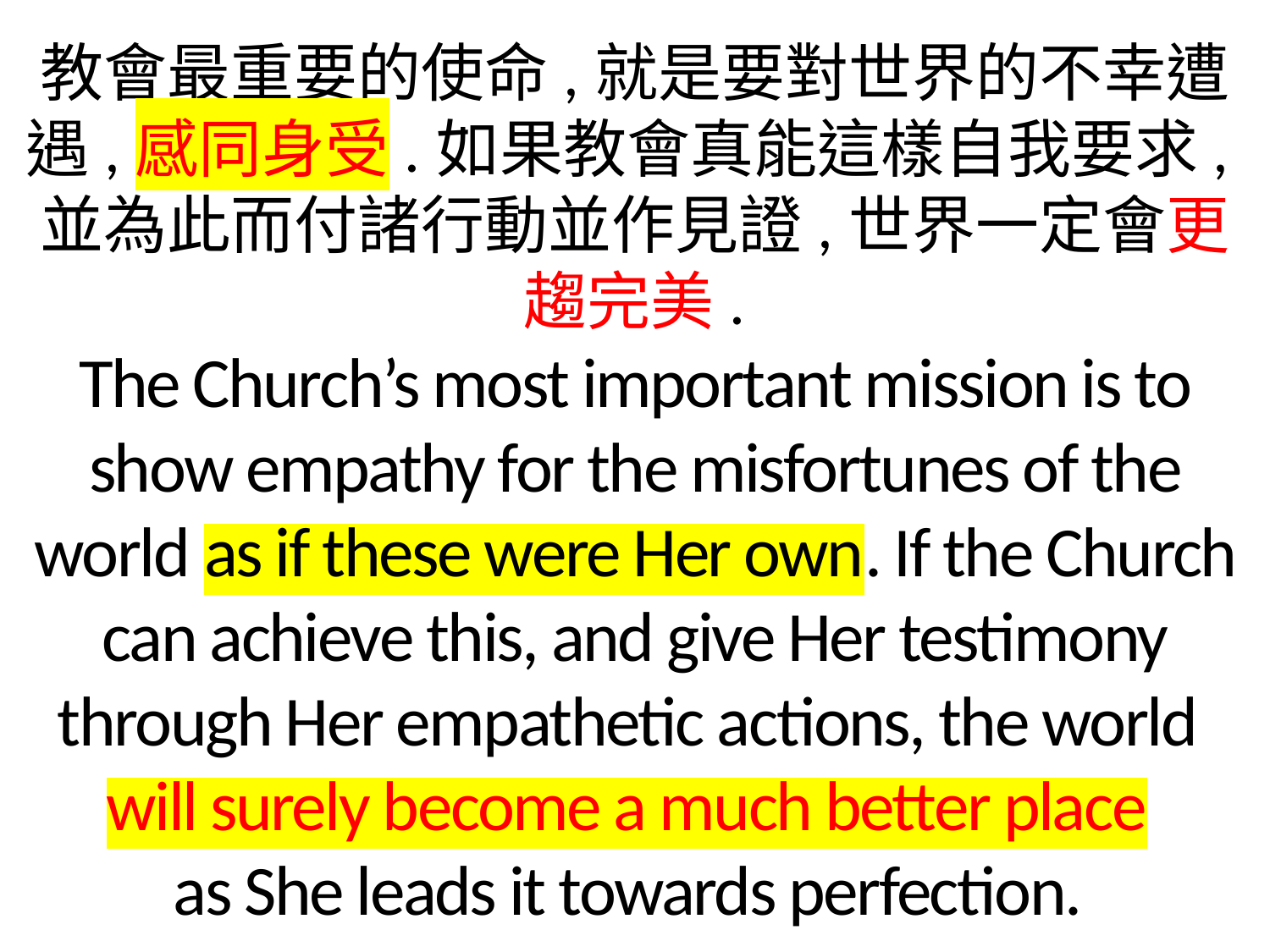

教會最重要的使命,就是要對世界的不幸遭遇,感同身受.如果教會真能這樣自我要求,並為此而付諸行動並作見證,世界一定會更趨完美.
The Church’s most important mission is to show empathy for the misfortunes of the world as if these were Her own. If the Church can achieve this, and give Her testimony through Her empathetic actions, the world
will surely become a much better place
as She leads it towards perfection.